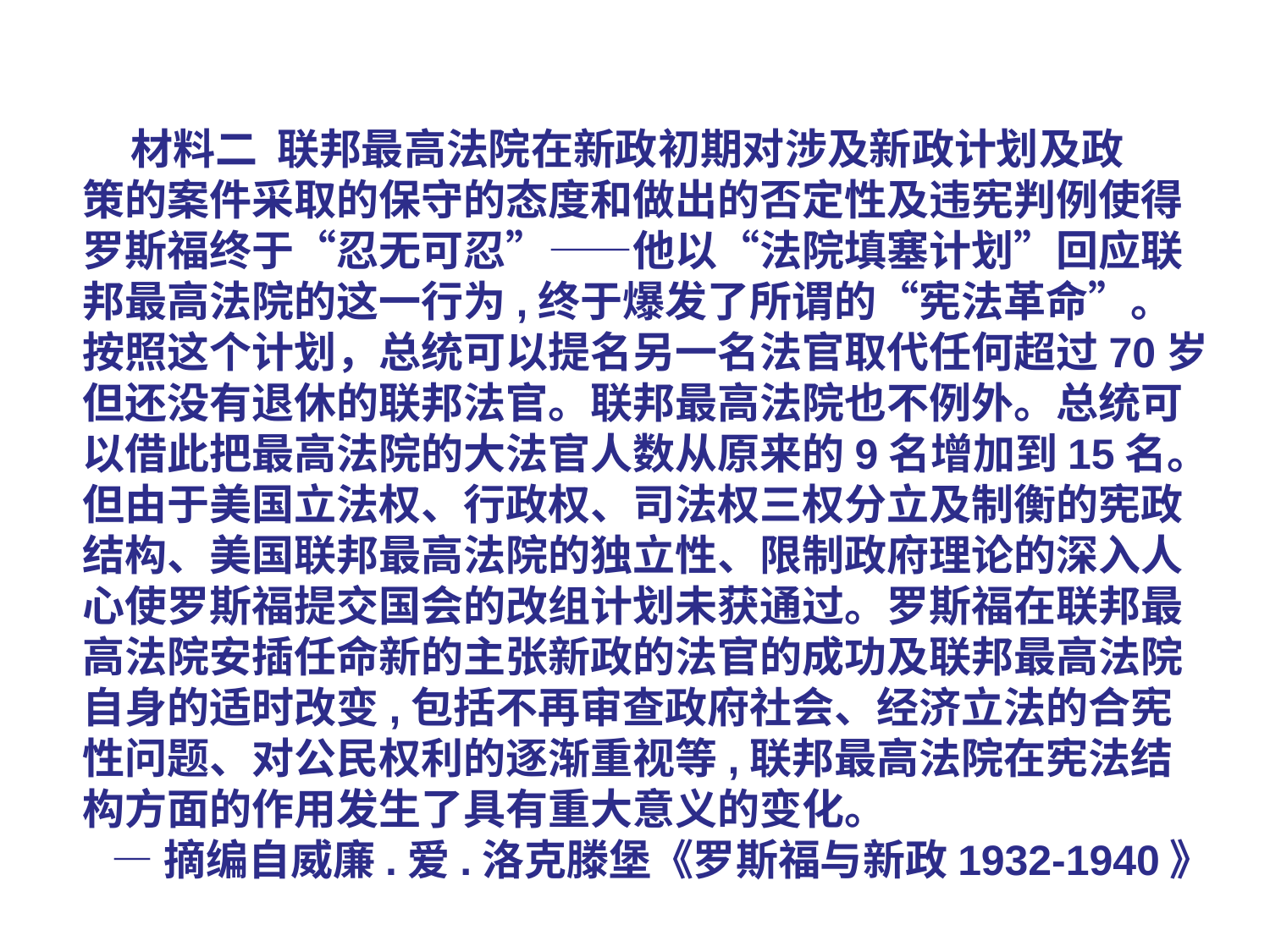

材料二  联邦最高法院在新政初期对涉及新政计划及政
策的案件采取的保守的态度和做出的否定性及违宪判例使得
罗斯福终于“忍无可忍”——他以“法院填塞计划”回应联
邦最高法院的这一行为,终于爆发了所谓的“宪法革命”。
按照这个计划，总统可以提名另一名法官取代任何超过70岁
但还没有退休的联邦法官。联邦最高法院也不例外。总统可
以借此把最高法院的大法官人数从原来的9名增加到15名。
但由于美国立法权、行政权、司法权三权分立及制衡的宪政
结构、美国联邦最高法院的独立性、限制政府理论的深入人
心使罗斯福提交国会的改组计划未获通过。罗斯福在联邦最
高法院安插任命新的主张新政的法官的成功及联邦最高法院
自身的适时改变,包括不再审查政府社会、经济立法的合宪
性问题、对公民权利的逐渐重视等,联邦最高法院在宪法结
构方面的作用发生了具有重大意义的变化。
   —摘编自威廉.爱.洛克滕堡《罗斯福与新政1932-1940》